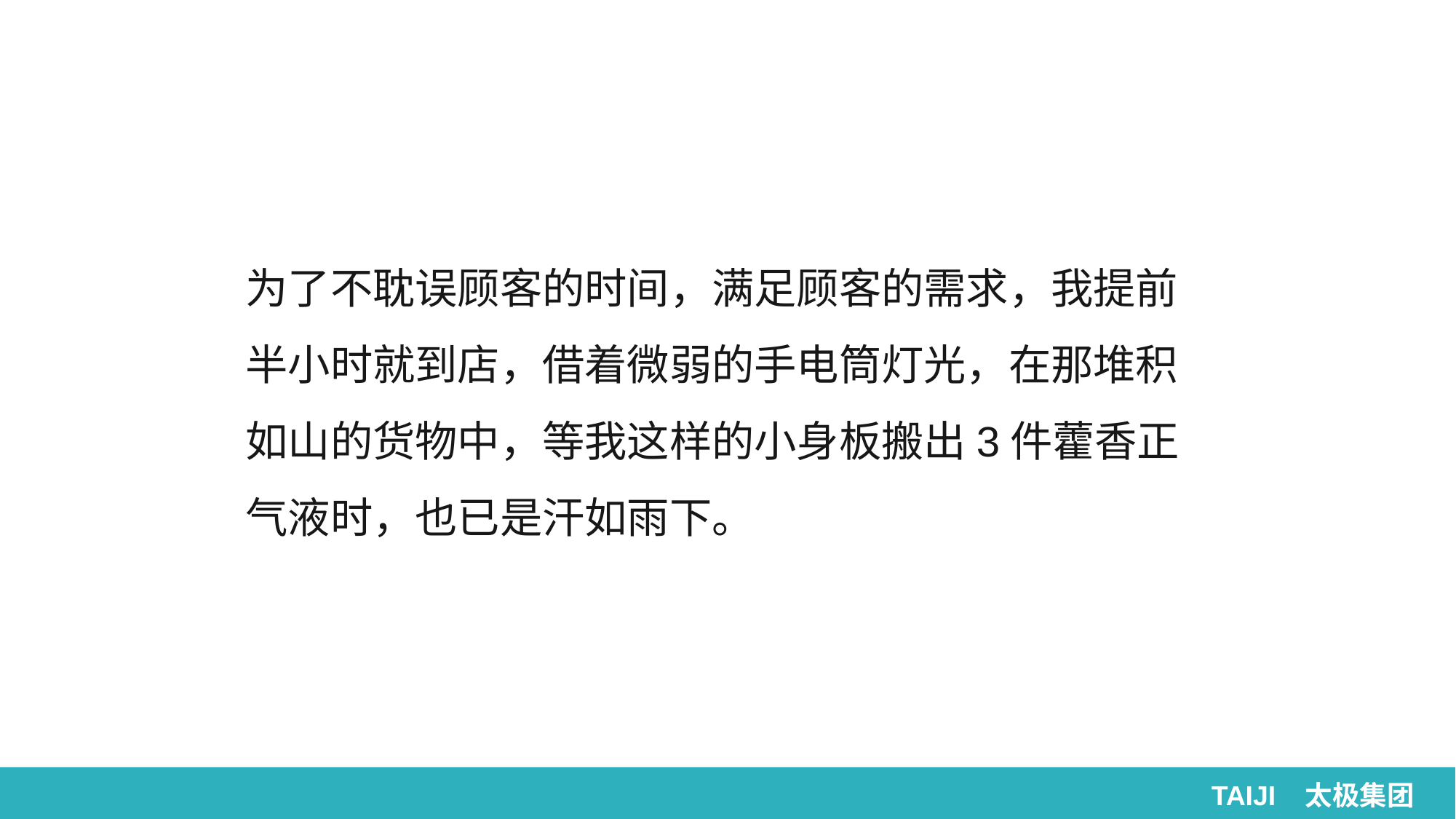

为了不耽误顾客的时间，满足顾客的需求，我提前半小时就到店，借着微弱的手电筒灯光，在那堆积如山的货物中，等我这样的小身板搬出3件藿香正气液时，也已是汗如雨下。

TAIJI   太极集团